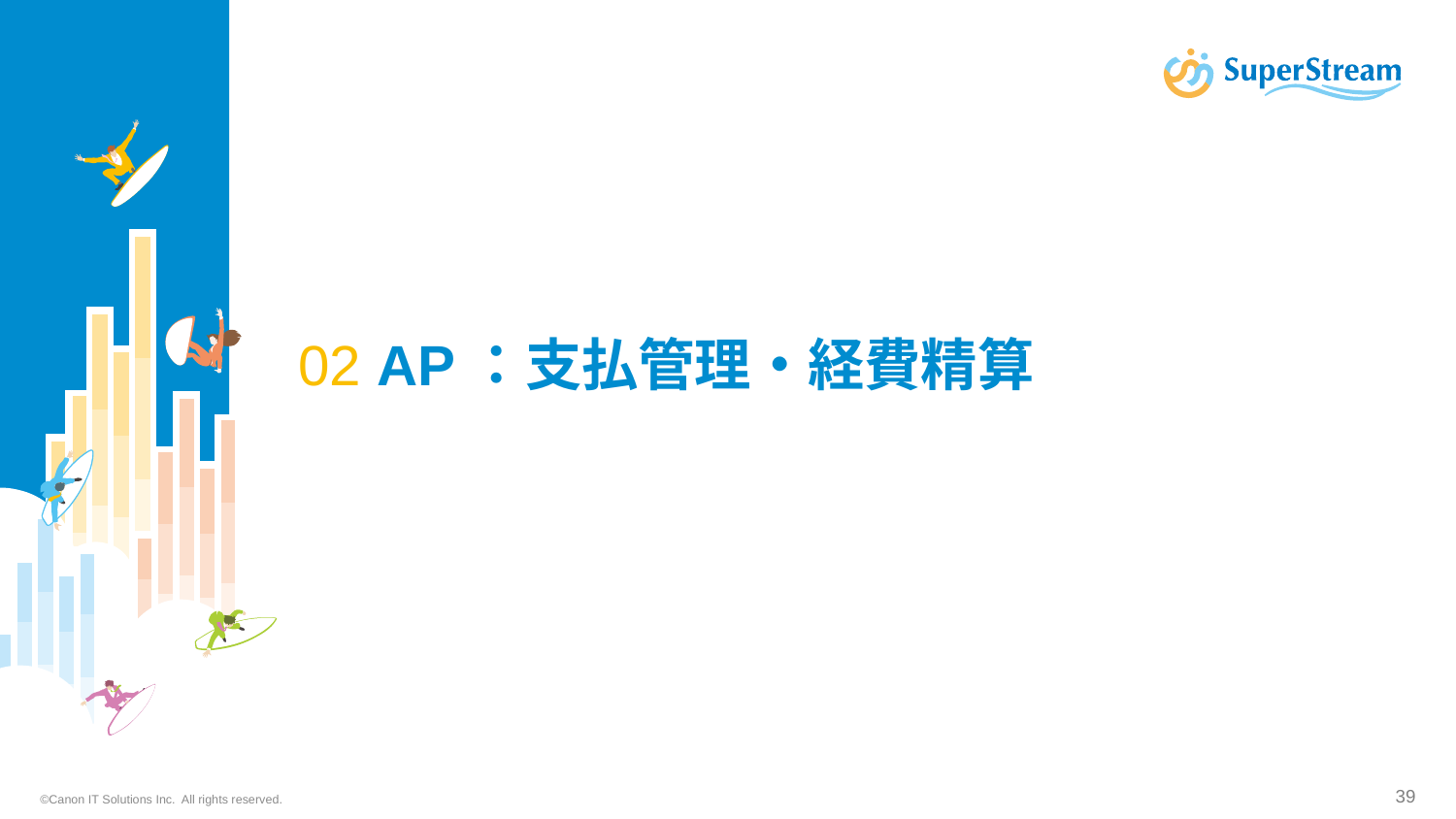

# 02 AP：支払管理・経費精算
©Canon IT Solutions Inc.  All rights reserved.
39